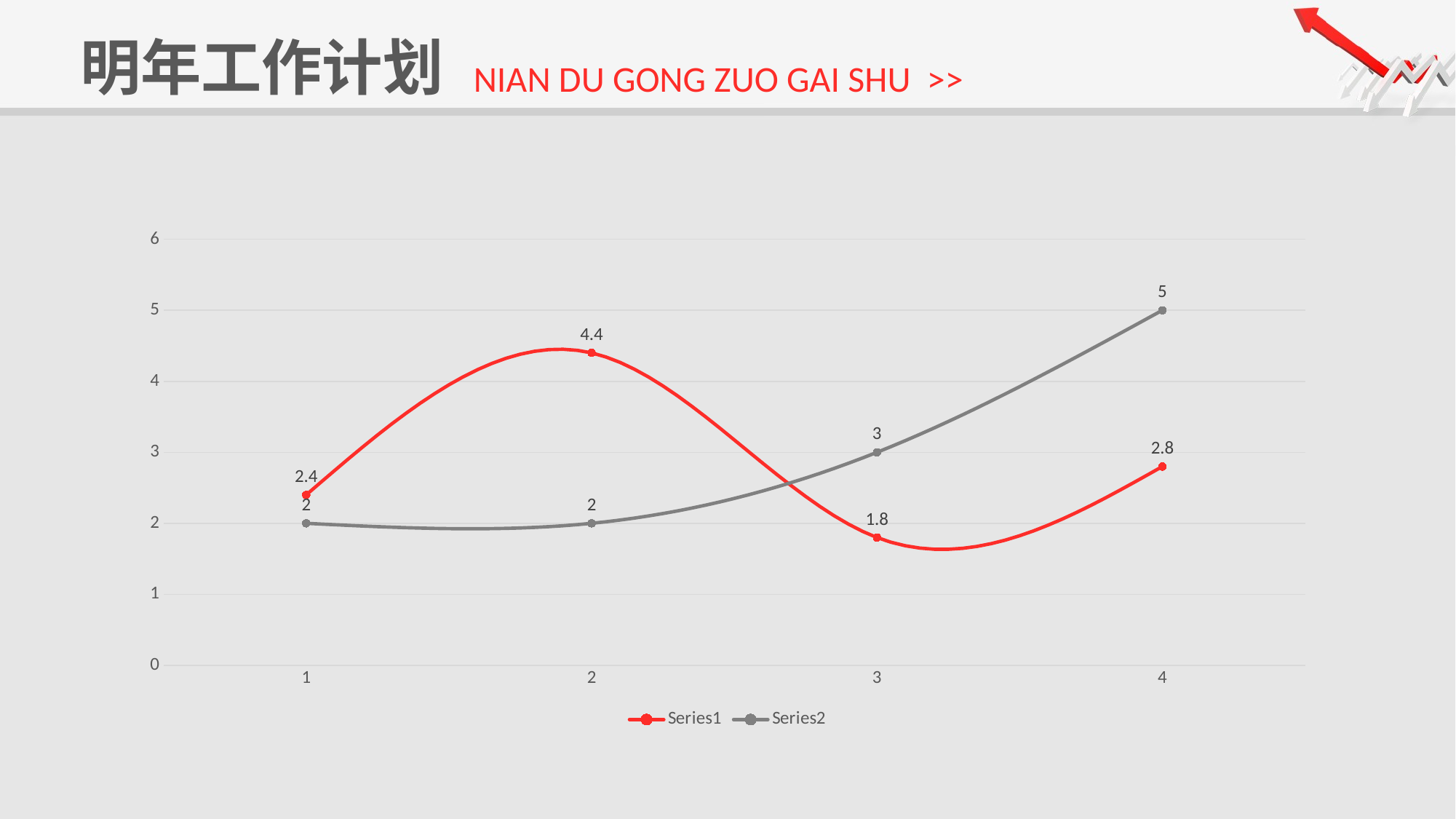

明年工作计划
NIAN DU GONG ZUO GAI SHU  >>

### Chart

| Category |  |  |
|---|---|---|